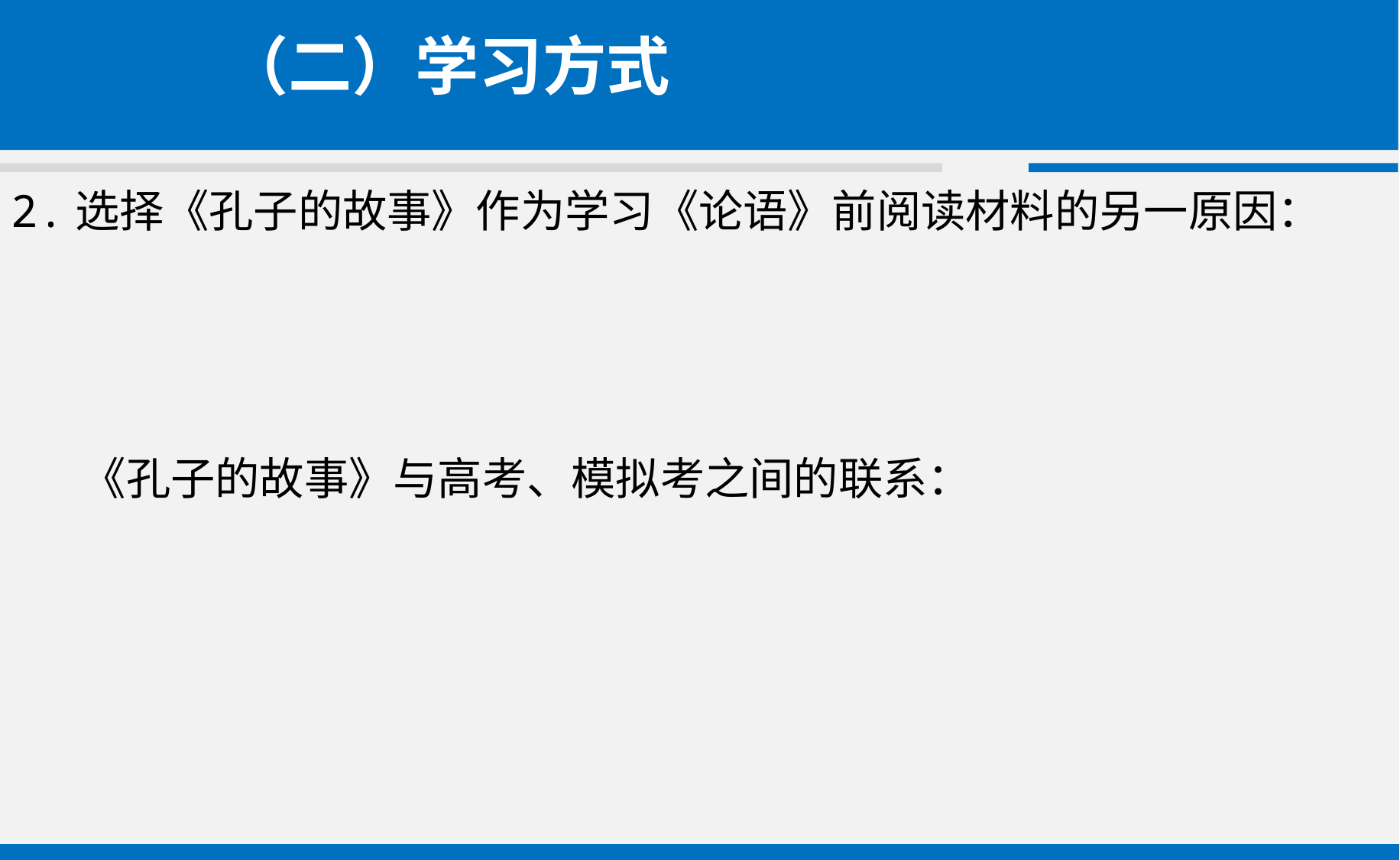

（二）学习方式

2.选择《孔子的故事》作为学习《论语》前阅读材料的另一原因：

      《孔子的故事》与高考、模拟考之间的联系：